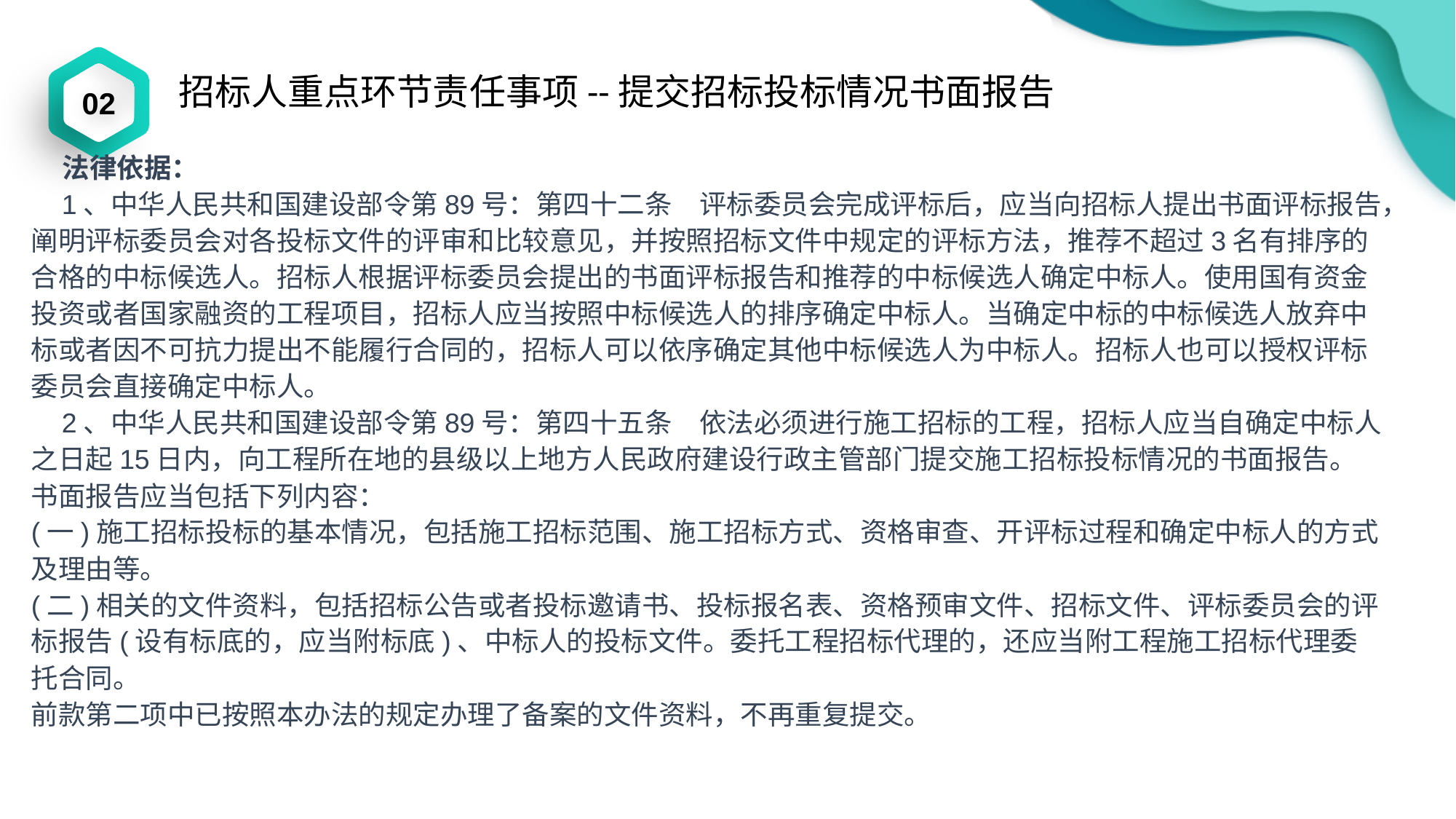

02
招标人重点环节责任事项--提交招标投标情况书面报告
    法律依据：
    1、中华人民共和国建设部令第89号：第四十二条　评标委员会完成评标后，应当向招标人提出书面评标报告，阐明评标委员会对各投标文件的评审和比较意见，并按照招标文件中规定的评标方法，推荐不超过3名有排序的合格的中标候选人。招标人根据评标委员会提出的书面评标报告和推荐的中标候选人确定中标人。使用国有资金投资或者国家融资的工程项目，招标人应当按照中标候选人的排序确定中标人。当确定中标的中标候选人放弃中标或者因不可抗力提出不能履行合同的，招标人可以依序确定其他中标候选人为中标人。招标人也可以授权评标委员会直接确定中标人。
    2、中华人民共和国建设部令第89号：第四十五条　依法必须进行施工招标的工程，招标人应当自确定中标人之日起15日内，向工程所在地的县级以上地方人民政府建设行政主管部门提交施工招标投标情况的书面报告。书面报告应当包括下列内容：
(一)施工招标投标的基本情况，包括施工招标范围、施工招标方式、资格审查、开评标过程和确定中标人的方式及理由等。
(二)相关的文件资料，包括招标公告或者投标邀请书、投标报名表、资格预审文件、招标文件、评标委员会的评标报告(设有标底的，应当附标底)、中标人的投标文件。委托工程招标代理的，还应当附工程施工招标代理委托合同。
前款第二项中已按照本办法的规定办理了备案的文件资料，不再重复提交。